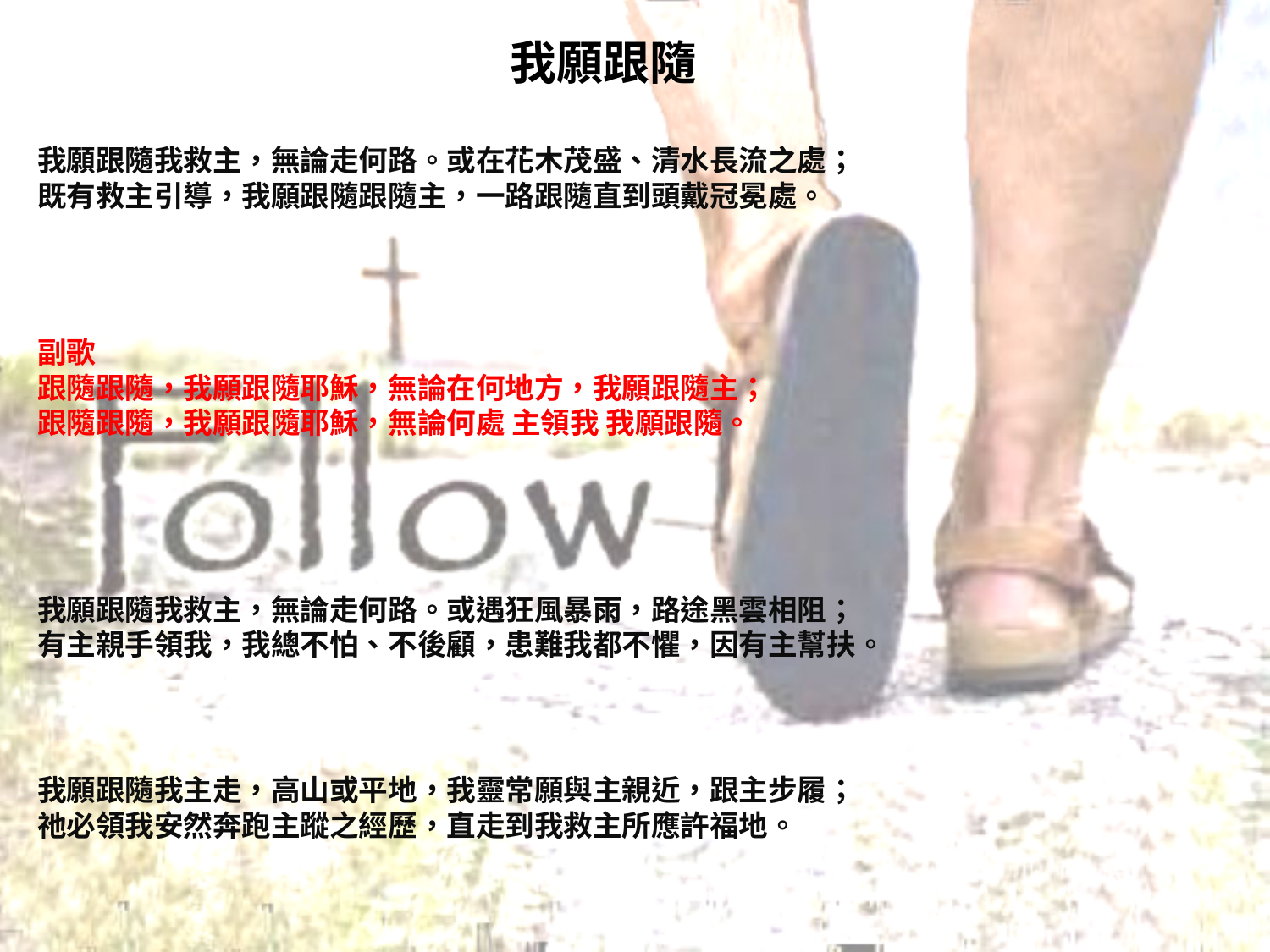

# 我願跟隨
我願跟隨我救主，無論走何路。或在花木茂盛、清水長流之處；
既有救主引導，我願跟隨跟隨主，一路跟隨直到頭戴冠冕處。

副歌
跟隨跟隨，我願跟隨耶穌，無論在何地方，我願跟隨主；
跟隨跟隨，我願跟隨耶穌，無論何處 主領我 我願跟隨。

我願跟隨我救主，無論走何路。或遇狂風暴雨，路途黑雲相阻；
有主親手領我，我總不怕、不後顧，患難我都不懼，因有主幫扶。
我願跟隨我主走，高山或平地，我靈常願與主親近，跟主步履；
祂必領我安然奔跑主蹤之經歷，直走到我救主所應許福地。